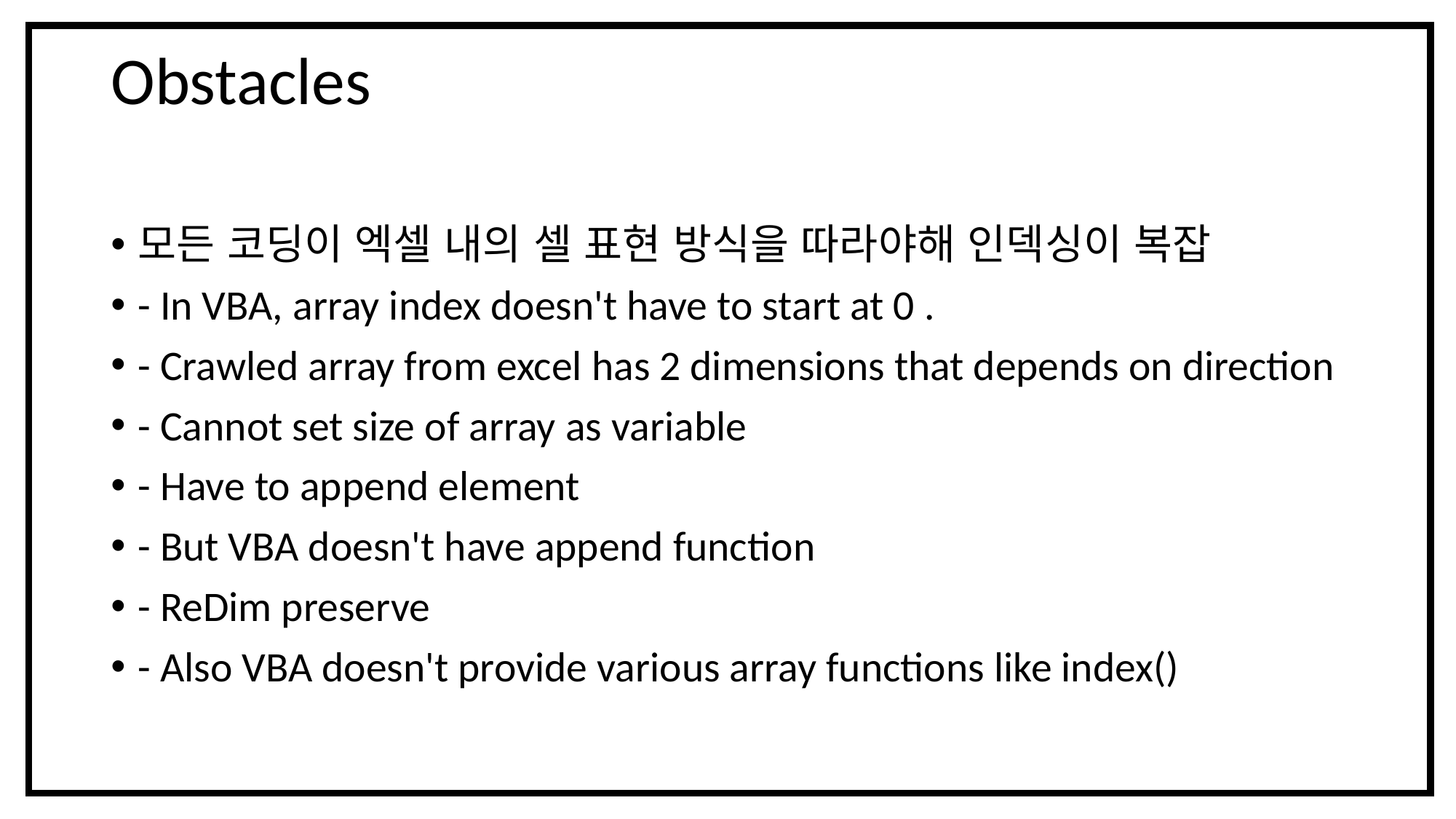

# Obstacles
모든 코딩이 엑셀 내의 셀 표현 방식을 따라야해 인덱싱이 복잡
- In VBA, array index doesn't have to start at 0 .
- Crawled array from excel has 2 dimensions that depends on direction
- Cannot set size of array as variable
- Have to append element
- But VBA doesn't have append function
- ReDim preserve
- Also VBA doesn't provide various array functions like index()